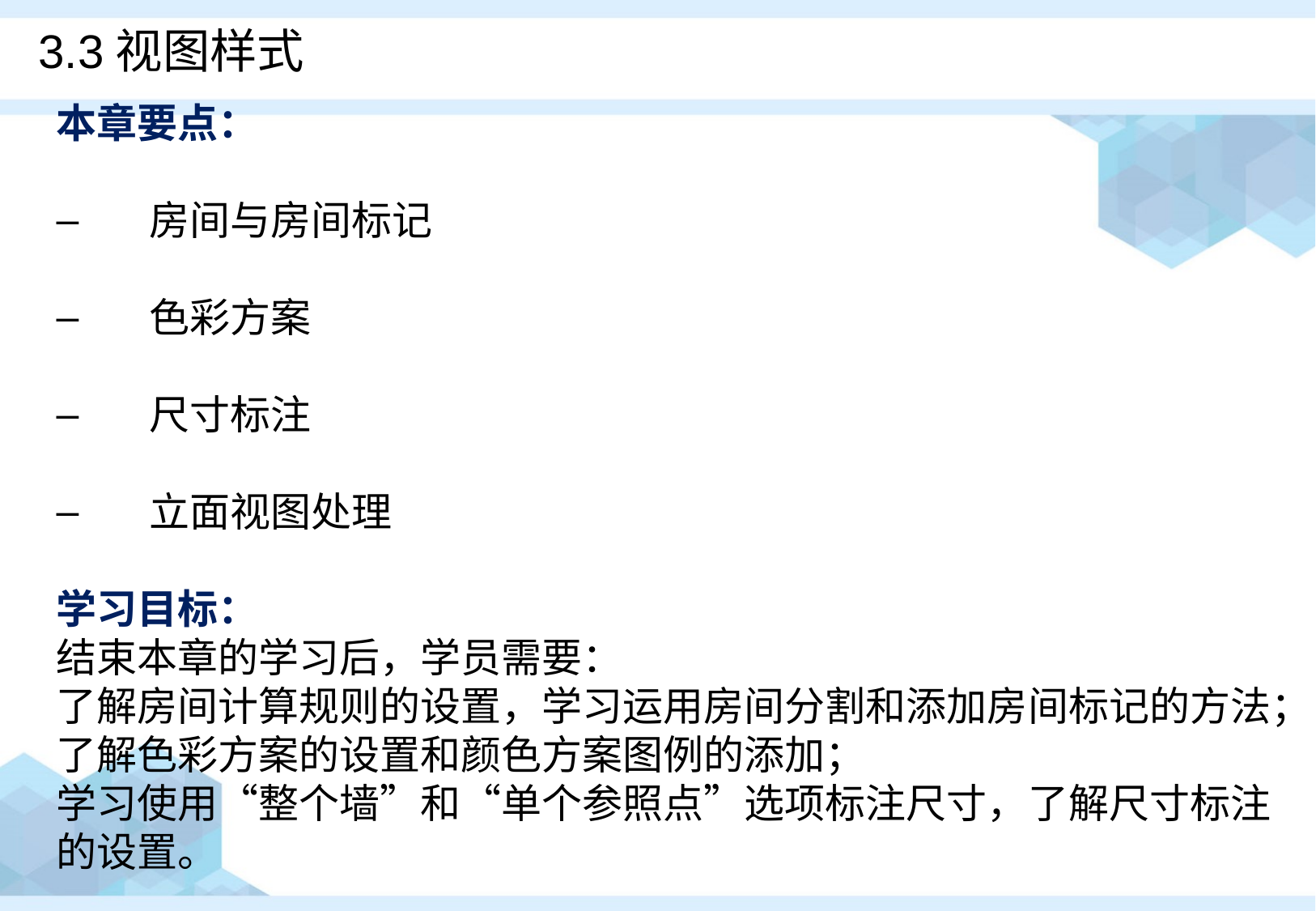

3.3视图样式
本章要点：

      房间与房间标记

      色彩方案

      尺寸标注

      立面视图处理

学习目标：
结束本章的学习后，学员需要：
了解房间计算规则的设置，学习运用房间分割和添加房间标记的方法；
了解色彩方案的设置和颜色方案图例的添加；
学习使用“整个墙”和“单个参照点”选项标注尺寸，了解尺寸标注的设置。